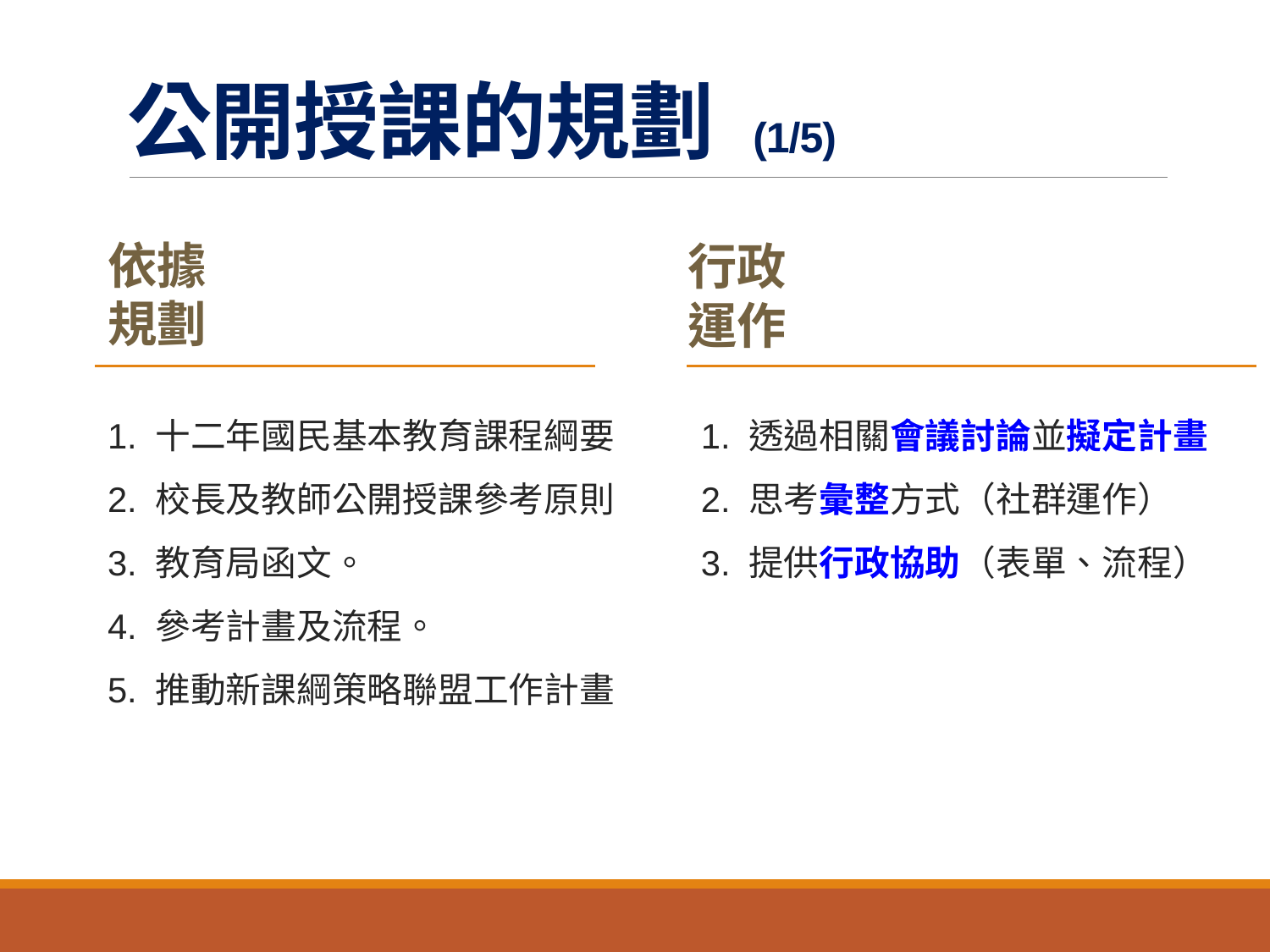

# 公開授課的規劃 (1/5)
依據
規劃
行政運作
十二年國民基本教育課程綱要
校長及教師公開授課參考原則
教育局函文。
參考計畫及流程。
推動新課綱策略聯盟工作計畫
透過相關會議討論並擬定計畫
思考彙整方式（社群運作）
提供行政協助（表單、流程）